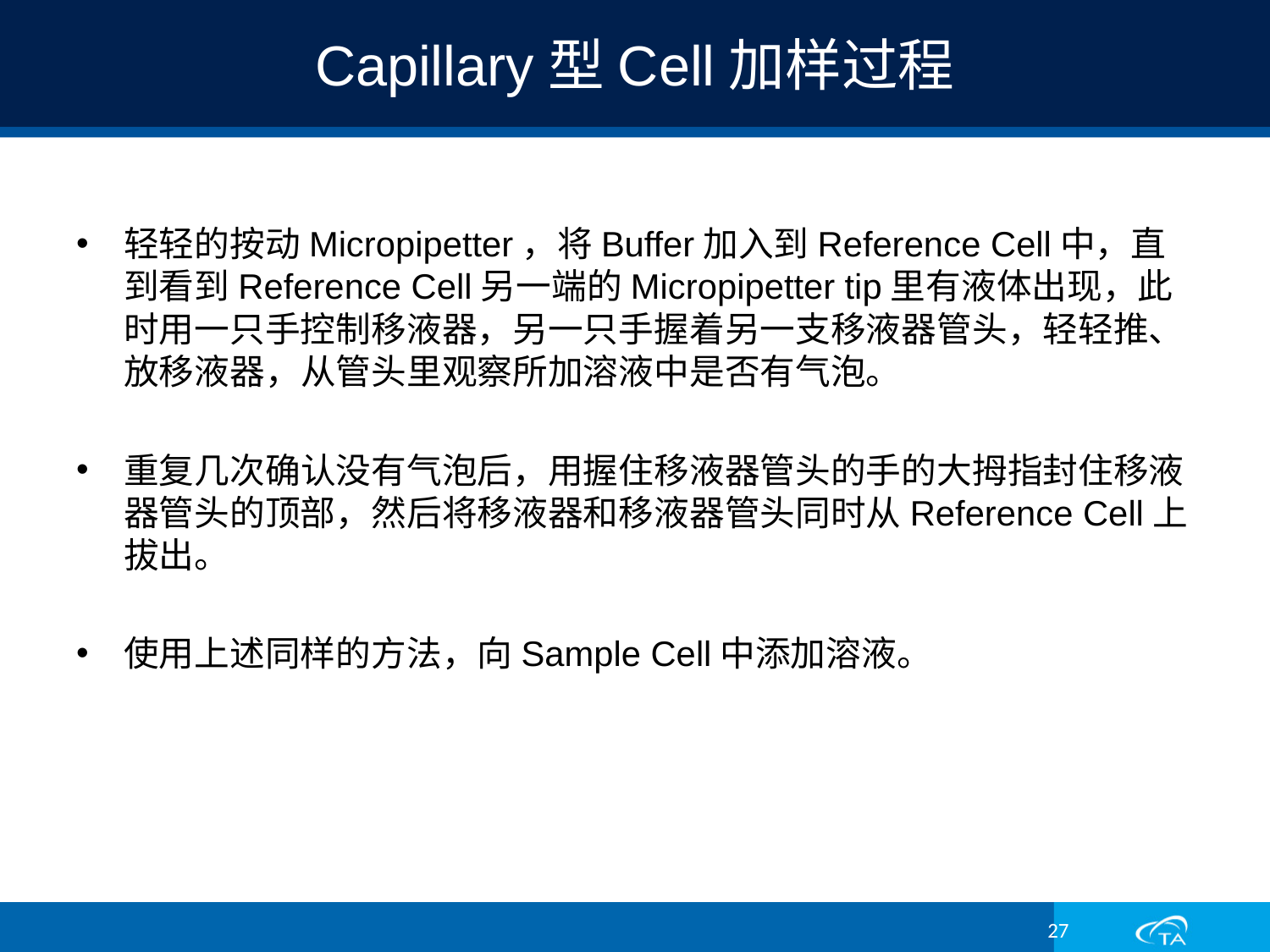

# Capillary型Cell加样过程

轻轻的按动Micropipetter，将Buffer加入到Reference Cell中，直到看到Reference Cell另一端的Micropipetter tip里有液体出现，此时用一只手控制移液器，另一只手握着另一支移液器管头，轻轻推、放移液器，从管头里观察所加溶液中是否有气泡。

重复几次确认没有气泡后，用握住移液器管头的手的大拇指封住移液器管头的顶部，然后将移液器和移液器管头同时从Reference Cell上拔出。

使用上述同样的方法，向Sample Cell中添加溶液。

27